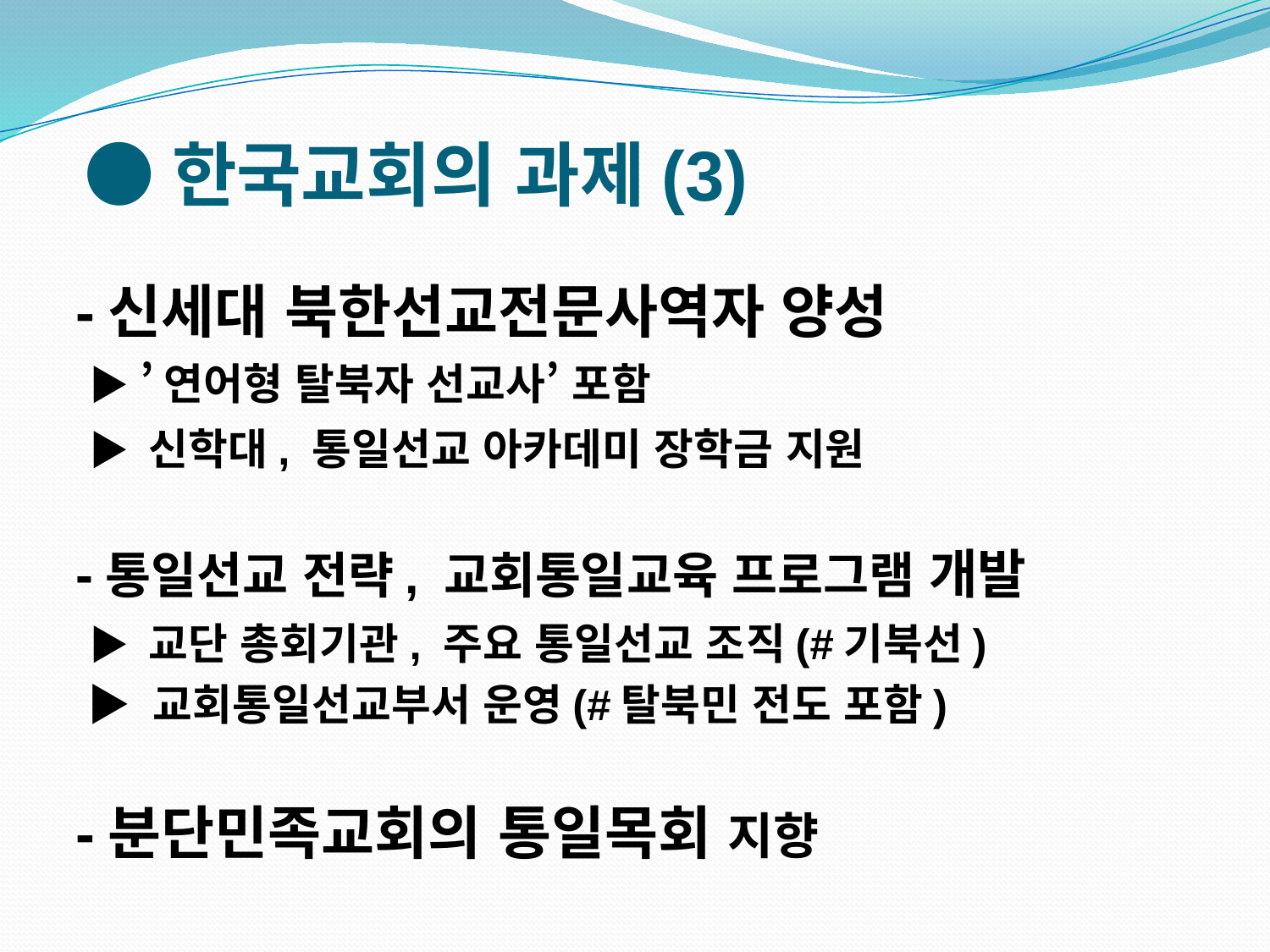

# ●한국교회의 과제(3)
-신세대 북한선교전문사역자 양성
 ▶ ’연어형 탈북자 선교사’ 포함
 ▶ 신학대, 통일선교 아카데미 장학금 지원

-통일선교 전략, 교회통일교육 프로그램 개발
 ▶ 교단 총회기관, 주요 통일선교 조직(#기북선)
 ▶ 교회통일선교부서 운영(#탈북민 전도 포함)

-분단민족교회의 통일목회 지향